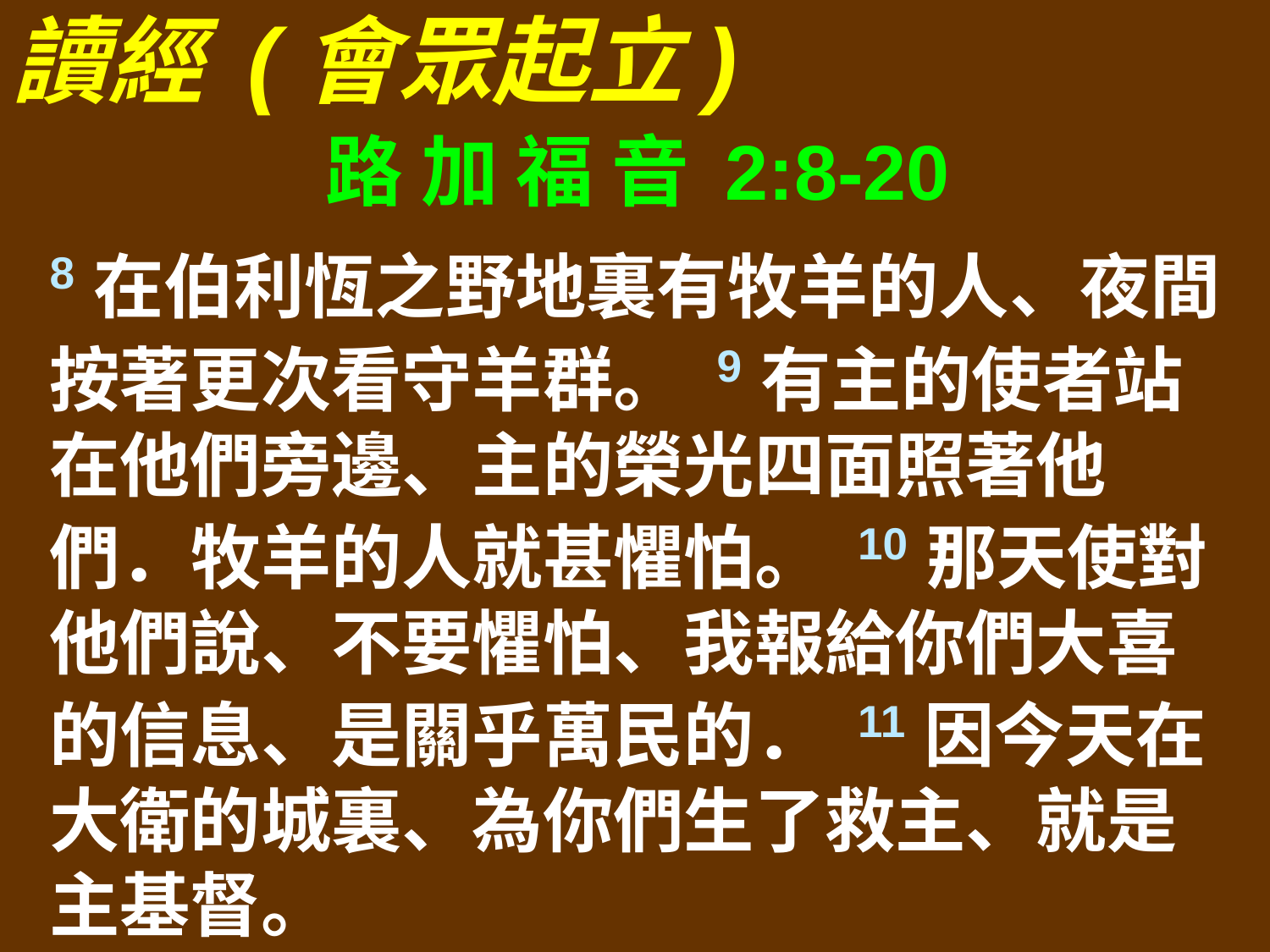

讀經 (會眾起立)
路 加 福 音 2:8-20
8在伯利恆之野地裏有牧羊的人、夜間按著更次看守羊群。 9有主的使者站在他們旁邊、主的榮光四面照著他們．牧羊的人就甚懼怕。 10那天使對他們說、不要懼怕、我報給你們大喜的信息、是關乎萬民的． 11因今天在大衛的城裏、為你們生了救主、就是主基督。